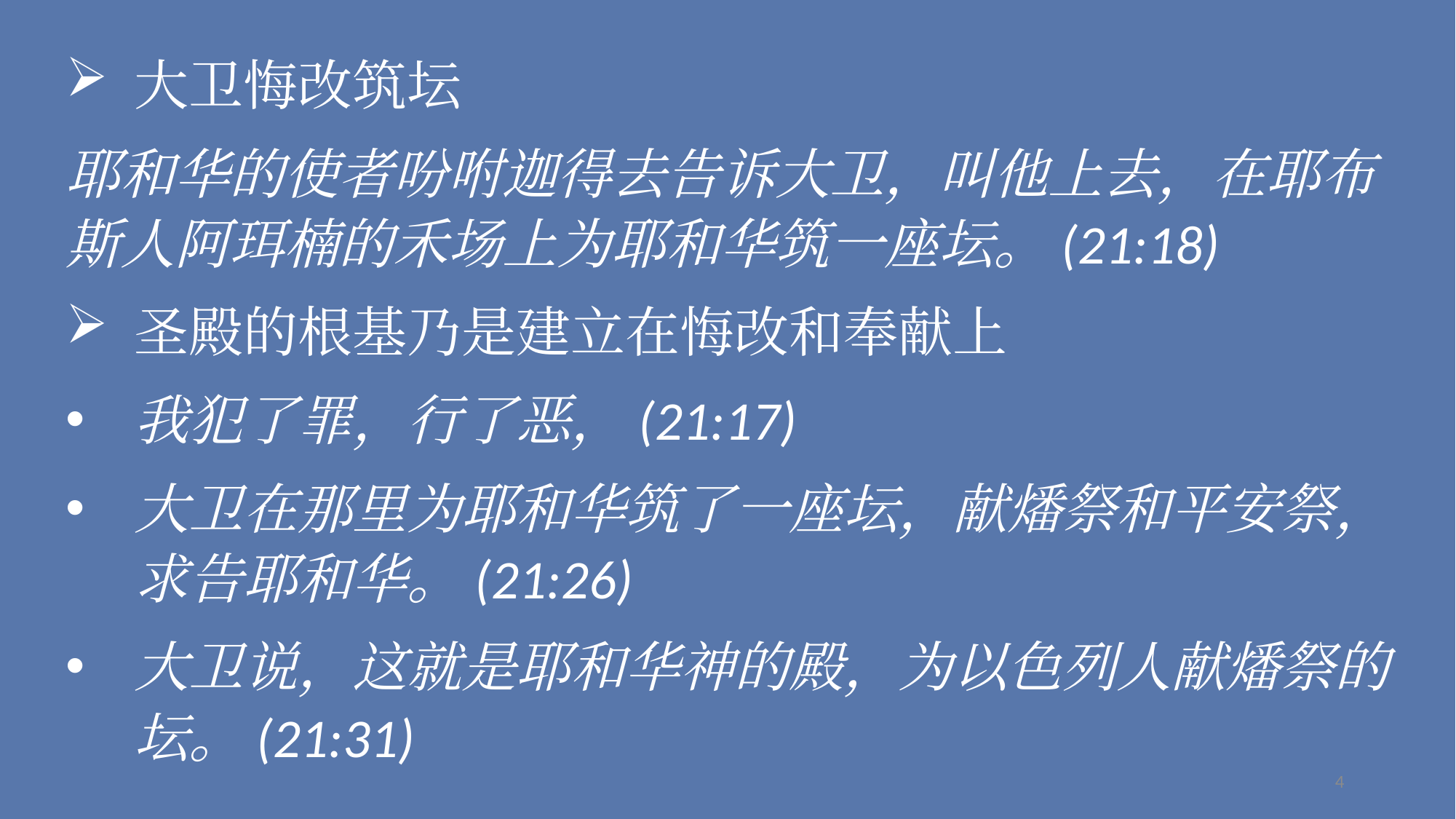

大卫悔改筑坛
耶和华的使者吩咐迦得去告诉大卫，叫他上去，在耶布斯人阿珥楠的禾场上为耶和华筑一座坛。(21:18)
圣殿的根基乃是建立在悔改和奉献上
我犯了罪，行了恶，(21:17)
大卫在那里为耶和华筑了一座坛，献燔祭和平安祭，求告耶和华。(21:26)
大卫说，这就是耶和华神的殿，为以色列人献燔祭的坛。(21:31)
4